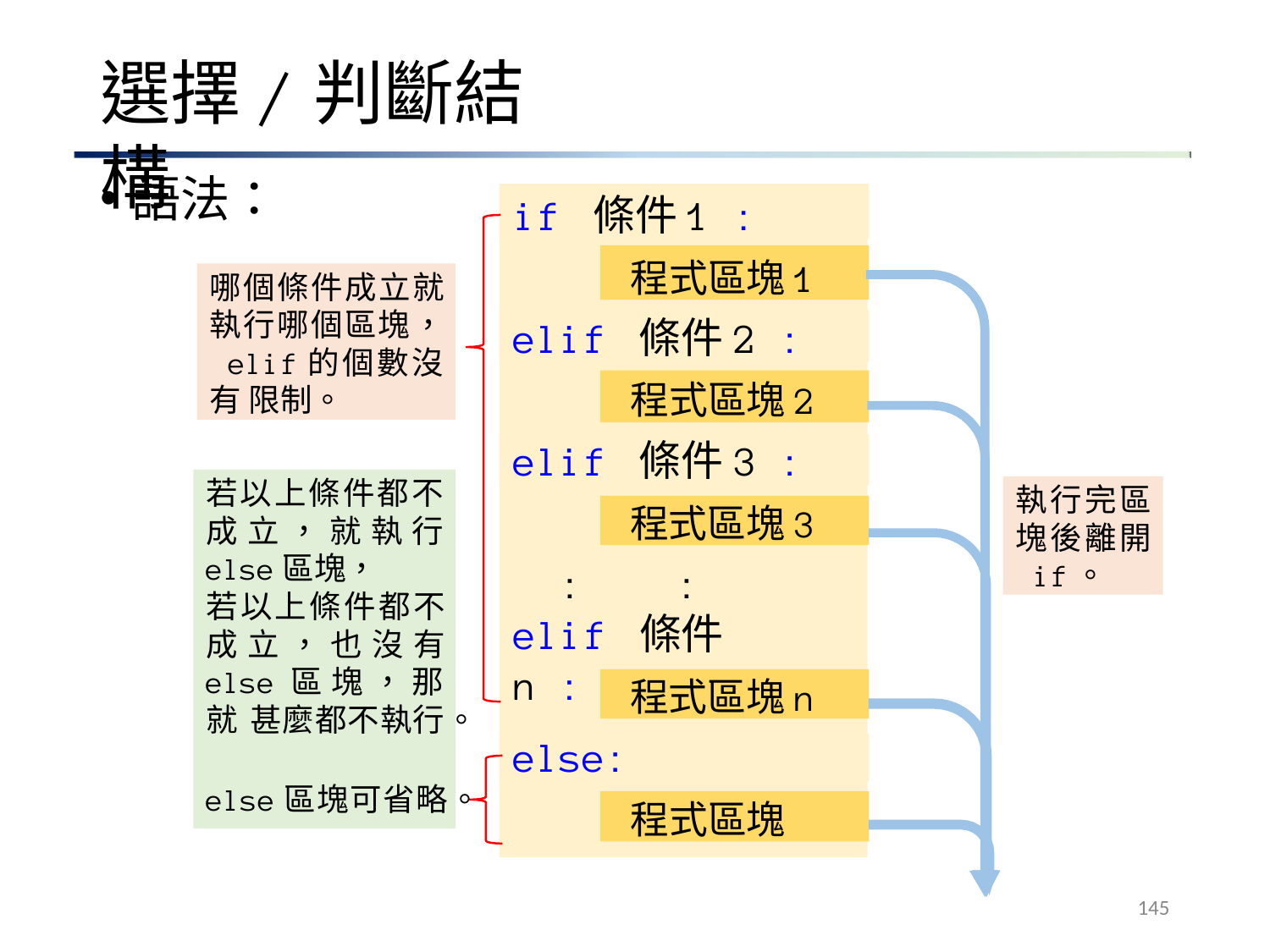

# 選擇/判斷結構
語法：

if 條件1 :

程式區塊1
哪個條件成立就 執行哪個區塊，  elif的個數沒有 限制。

elif 條件2 :
程式區塊2

elif 條件3 :

若以上條件都不 成 立 ， 就 執 行 else區塊，
若以上條件都不 成 立 ， 也 沒 有 else區塊，那就 甚麼都不執行。
執行完區 塊後離開  if。
程式區塊3

:	:
elif 條件n :
程式區塊n

else:

else區塊可省略。
程式區塊

145